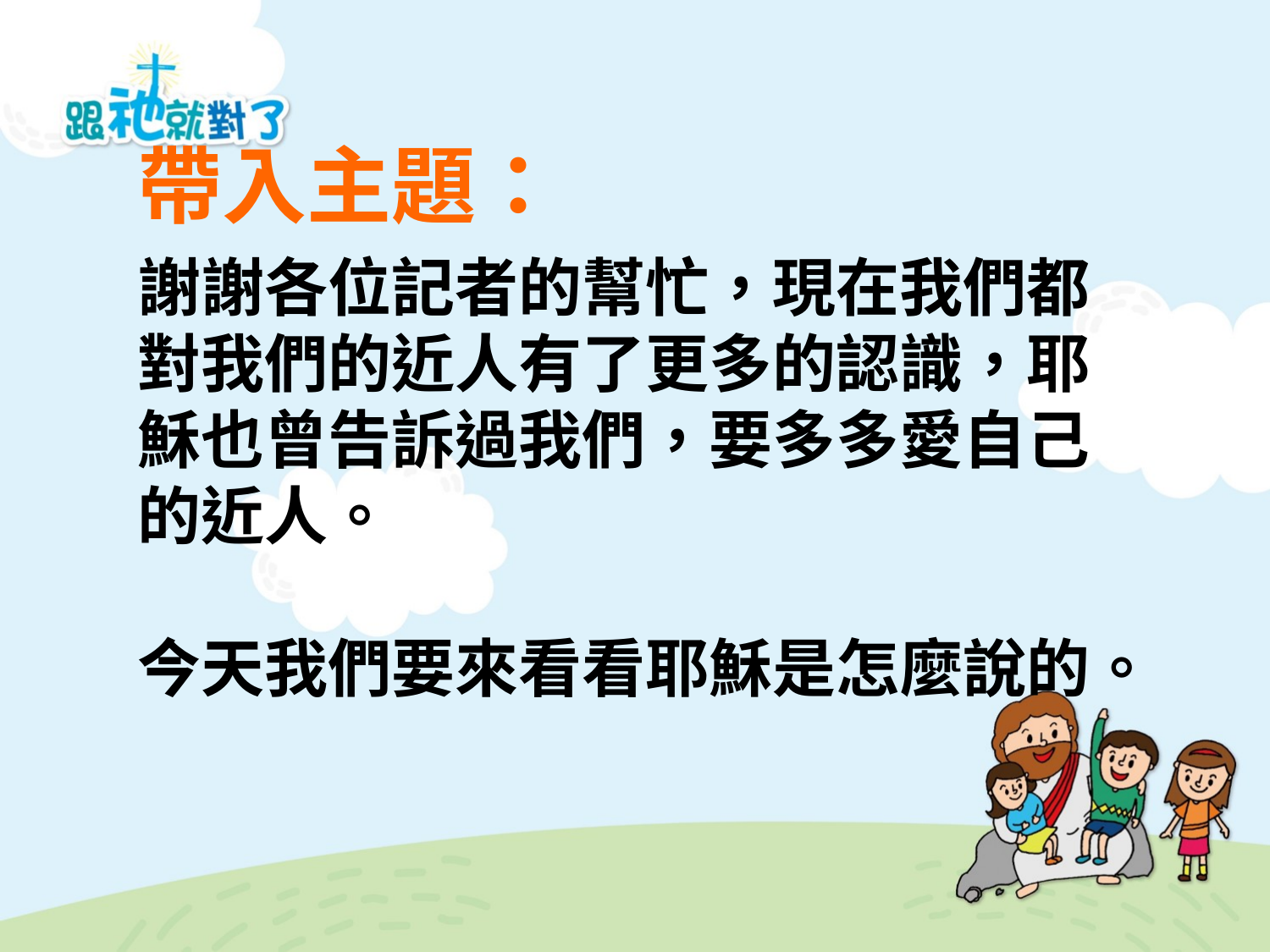

帶入主題：
謝謝各位記者的幫忙，現在我們都對我們的近人有了更多的認識，耶穌也曾告訴過我們，要多多愛自己的近人。

今天我們要來看看耶穌是怎麼說的。